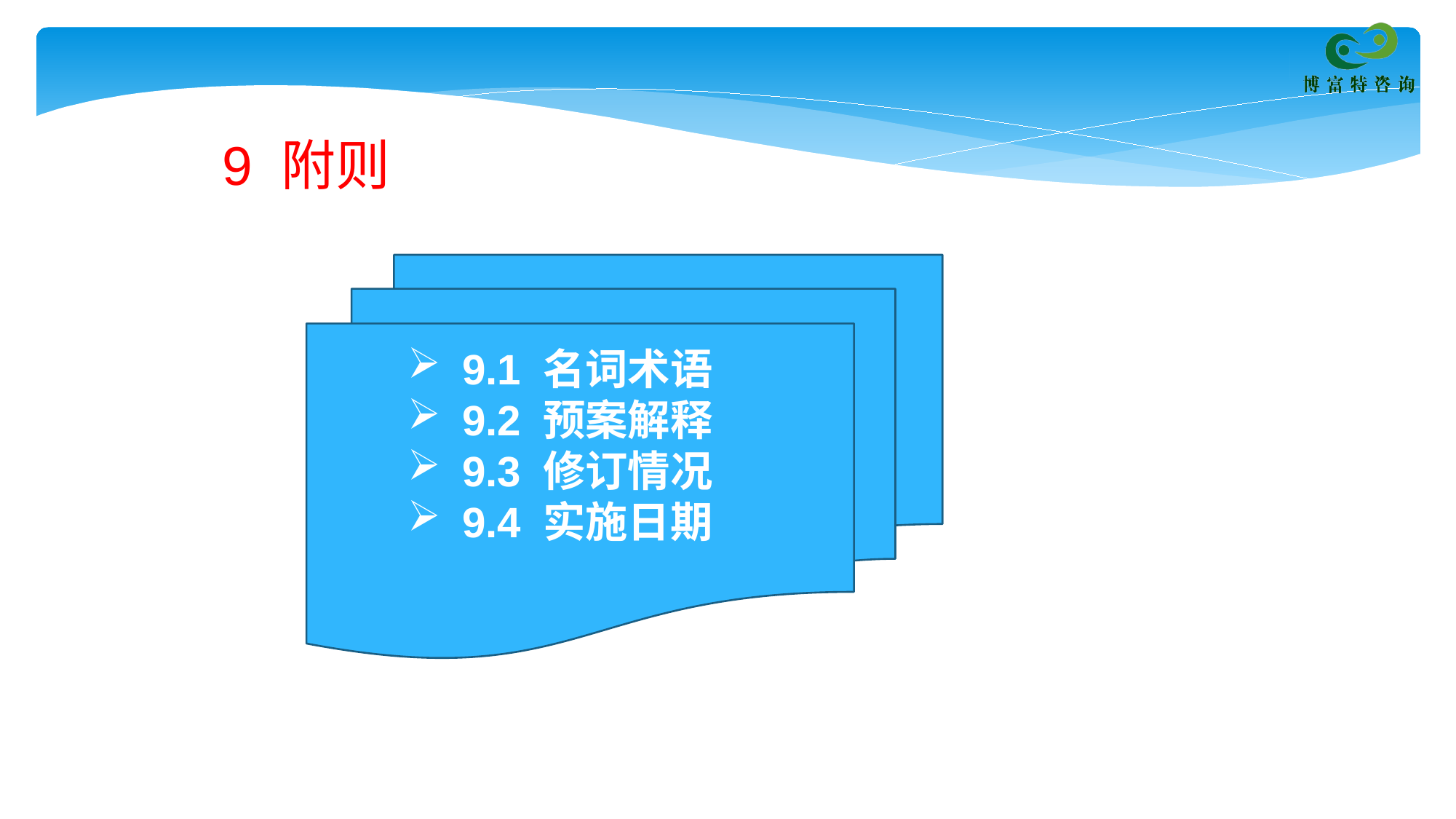

9 附则

9.1 名词术语
9.2 预案解释
9.3 修订情况
9.4 实施日期